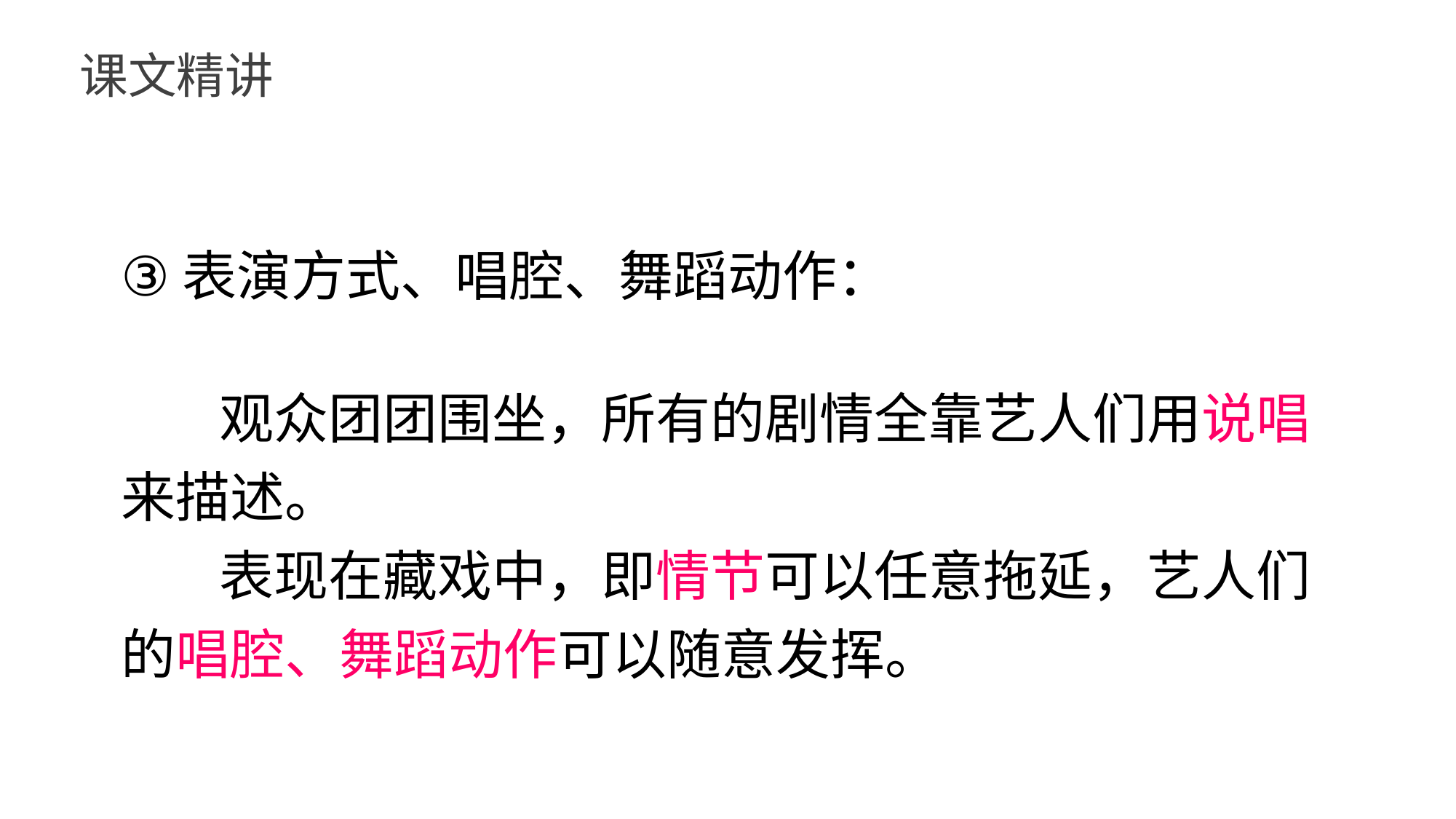

课文精讲
表演方式、唱腔、舞蹈动作：
       观众团团围坐，所有的剧情全靠艺人们用说唱来描述。
       表现在藏戏中，即情节可以任意拖延，艺人们的唱腔、舞蹈动作可以随意发挥。